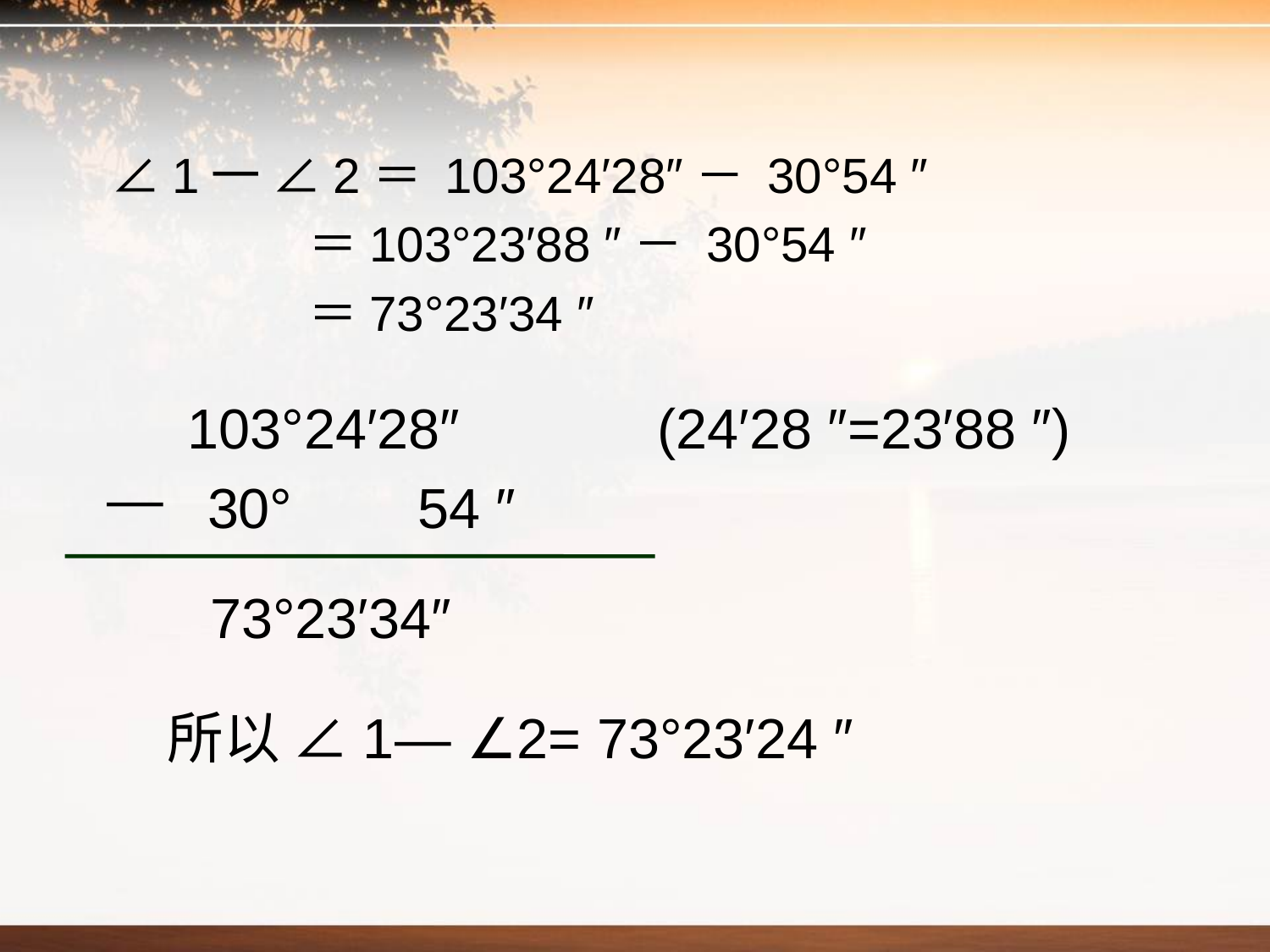

∠1一 ∠2＝ 103°24′28″－ 30°54 ″
　　　　　　＝103°23′88 ″－ 30°54 ″
　　　　　　＝73°23′34 ″
103°24′28″
(24′28 ″=23′88 ″)
—
30°        54 ″

    73°23′34″
所以 ∠1— ∠2= 73°23′24 ″